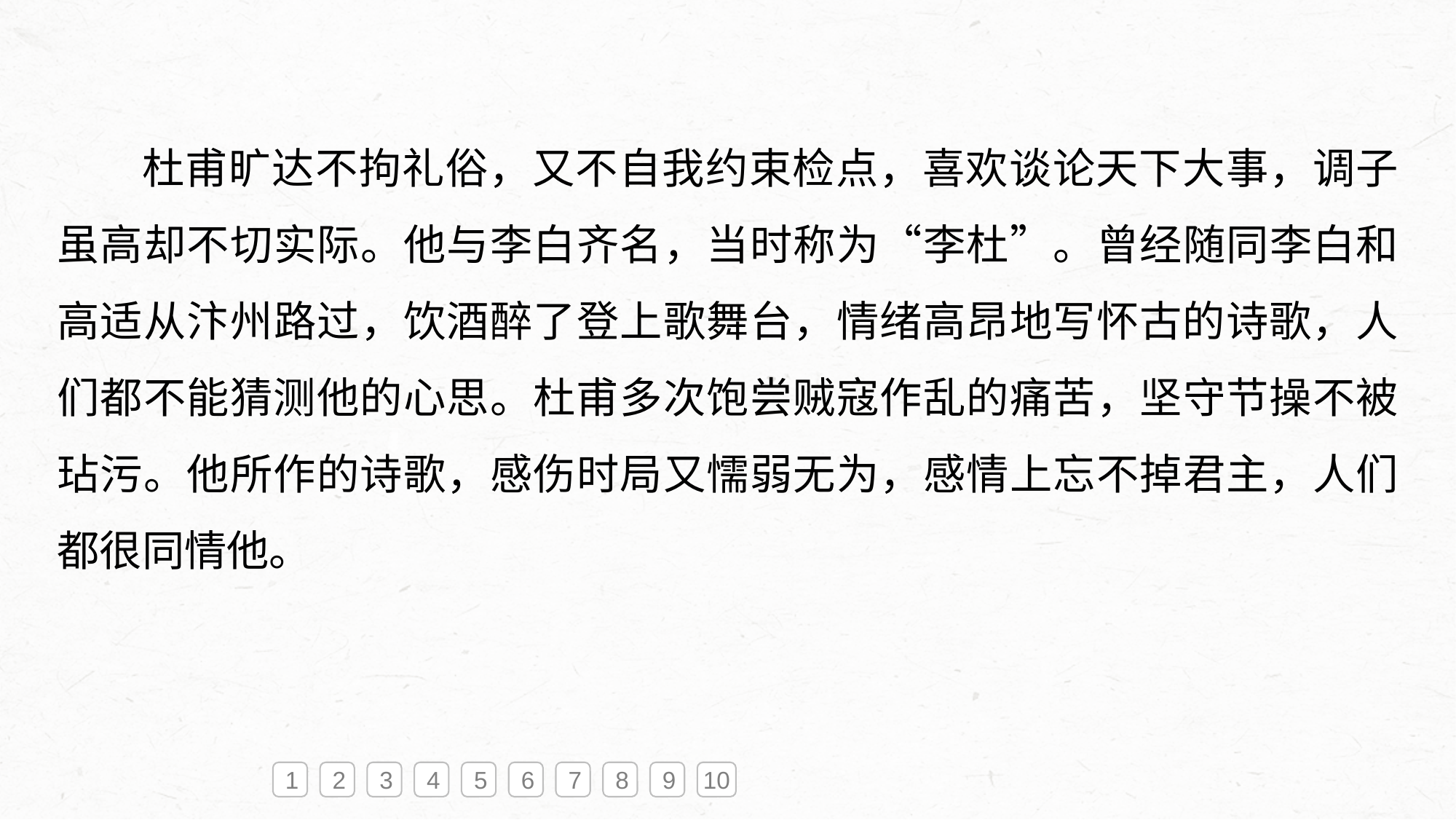

杜甫旷达不拘礼俗，又不自我约束检点，喜欢谈论天下大事，调子虽高却不切实际。他与李白齐名，当时称为“李杜”。曾经随同李白和高适从汴州路过，饮酒醉了登上歌舞台，情绪高昂地写怀古的诗歌，人们都不能猜测他的心思。杜甫多次饱尝贼寇作乱的痛苦，坚守节操不被玷污。他所作的诗歌，感伤时局又懦弱无为，感情上忘不掉君主，人们都很同情他。
1
2
3
4
5
6
7
8
9
10